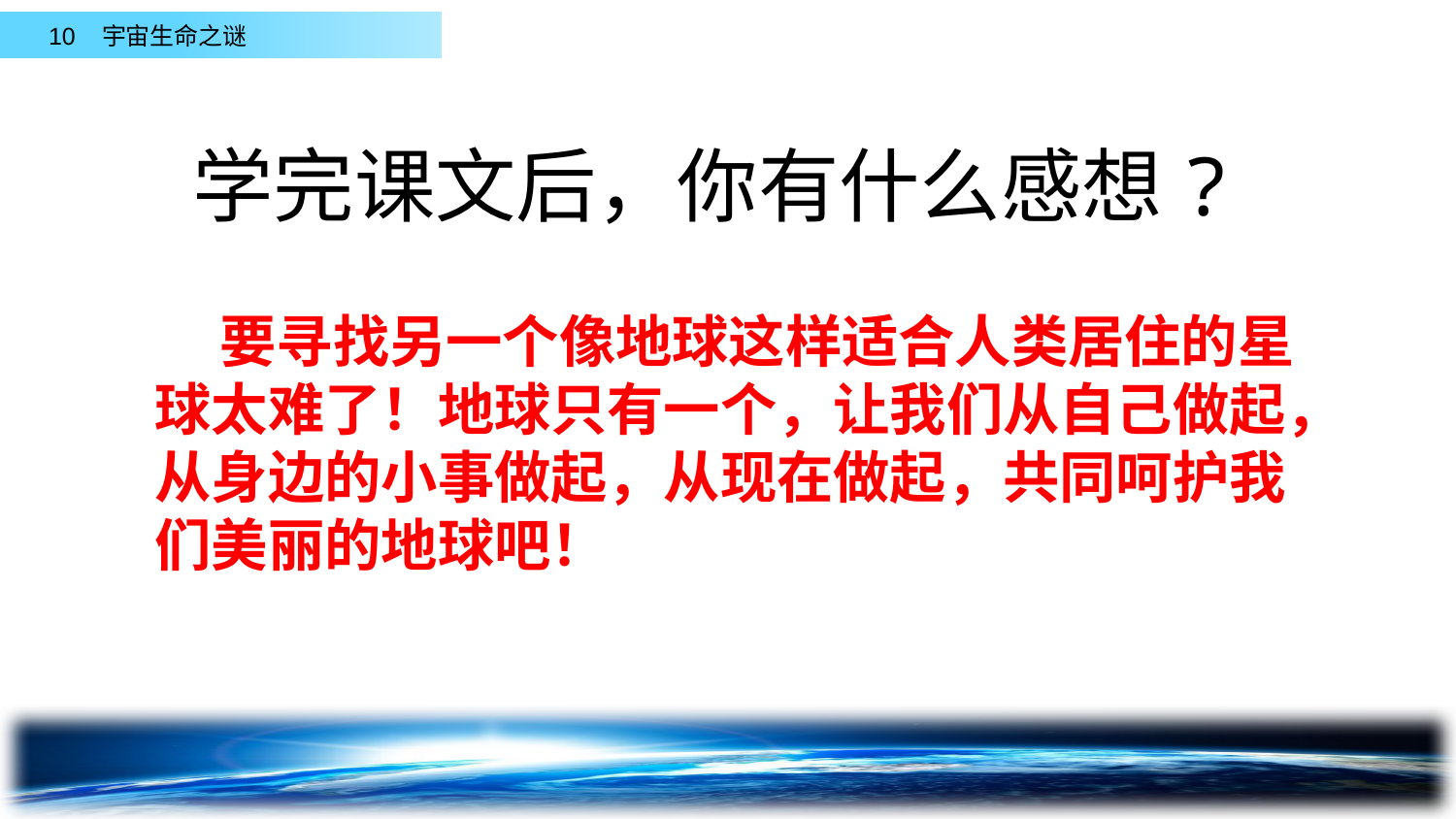

学完课文后，你有什么感想?
    要寻找另一个像地球这样适合人类居住的星球太难了！地球只有一个，让我们从自己做起，从身边的小事做起，从现在做起，共同呵护我们美丽的地球吧！